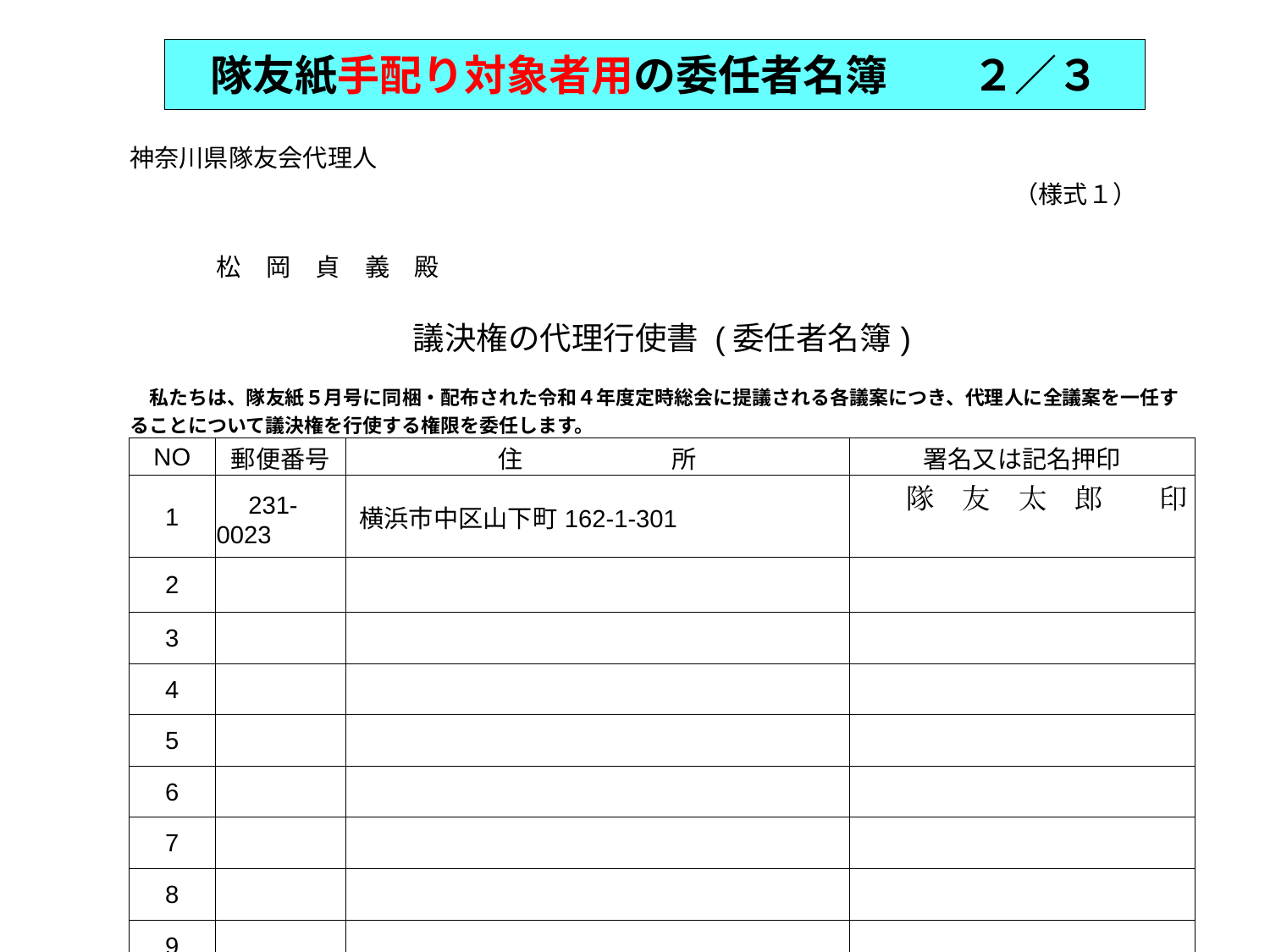

# 隊友紙手配り対象者用の委任者名簿　　２／３
| 神奈川県隊友会代理人 |  |  |  |  | （様式１） |
| --- | --- | --- | --- | --- | --- |
|  | 松　岡　貞　義　殿 |  |  |  |  |
|  |  |  |  |  |  |
| 議決権の代理行使書 (委任者名簿) |  |  |  |  |  |
| 私たちは、隊友紙５月号に同梱・配布された令和４年度定時総会に提議される各議案につき、代理人に全議案を一任することについて議決権を行使する権限を委任します。 |  |  |  |  |  |
| NO | 郵便番号 | 住　　　　　　所 |  | 署名又は記名押印 |  |
| 1 | 231-0023 | 横浜市中区山下町162-1-301 |  | 隊　友　太　郎　　印 |  |
| 2 |  |  |  |  |  |
| 3 |  |  |  |  |  |
| 4 |  |  |  |  |  |
| 5 |  |  |  |  |  |
| 6 |  |  |  |  |  |
| 7 |  |  |  |  |  |
| 8 |  |  |  |  |  |
| 9 |  |  |  |  |  |
| 10 |  |  |  |  |  |